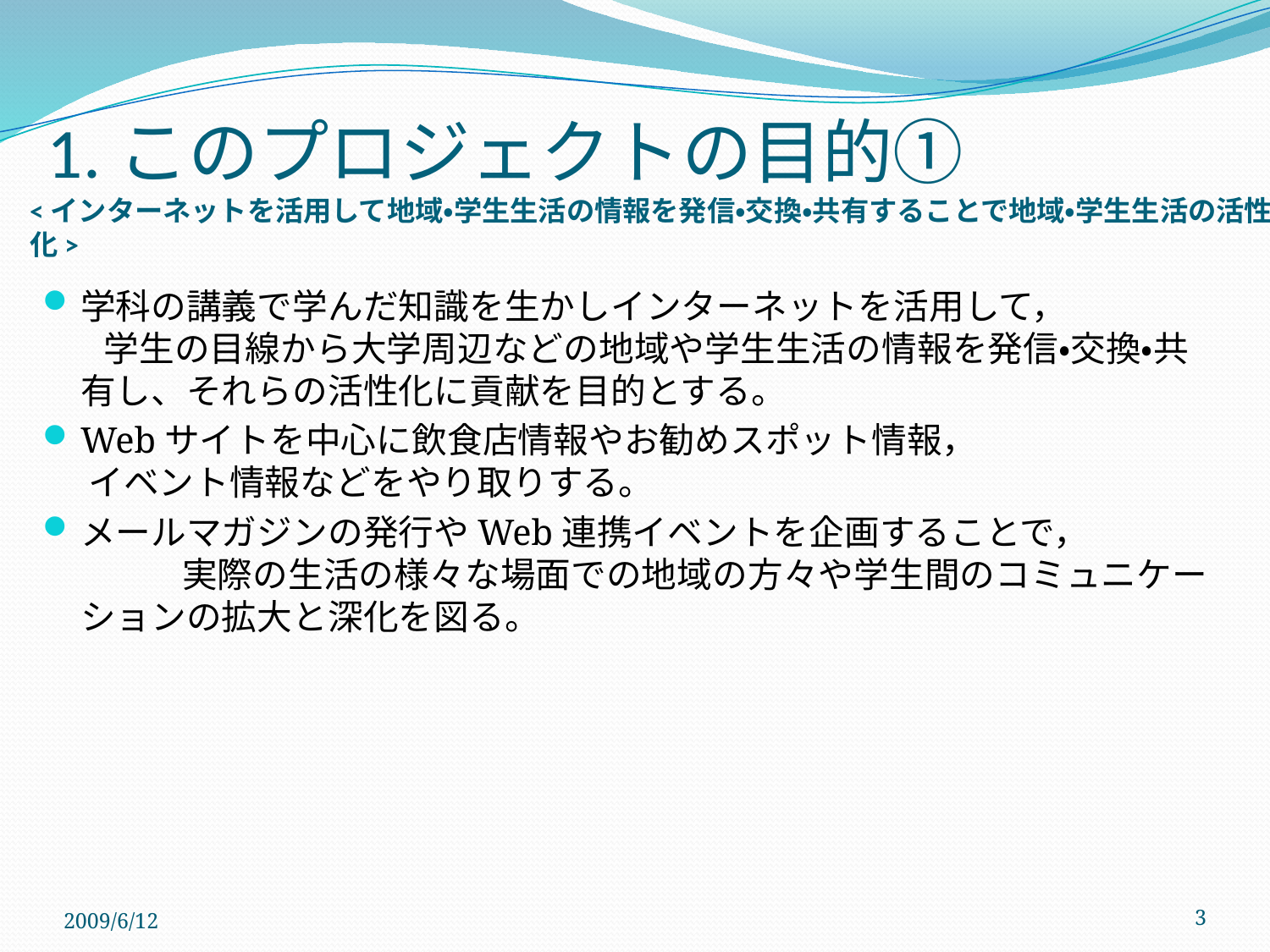

# 1.このプロジェクトの目的① <インターネットを活用して地域・学生生活の情報を発信・交換・共有することで地域・学生生活の活性化>
学科の講義で学んだ知識を生かしインターネットを活用して，                       学生の目線から大学周辺などの地域や学生生活の情報を発信・交換・共有し、それらの活性化に貢献を目的とする。
Webサイトを中心に飲食店情報やお勧めスポット情報，                                イベント情報などをやり取りする。
メールマガジンの発行やWeb連携イベントを企画することで，                              実際の生活の様々な場面での地域の方々や学生間のコミュニケーションの拡大と深化を図る。
2009/6/12
3